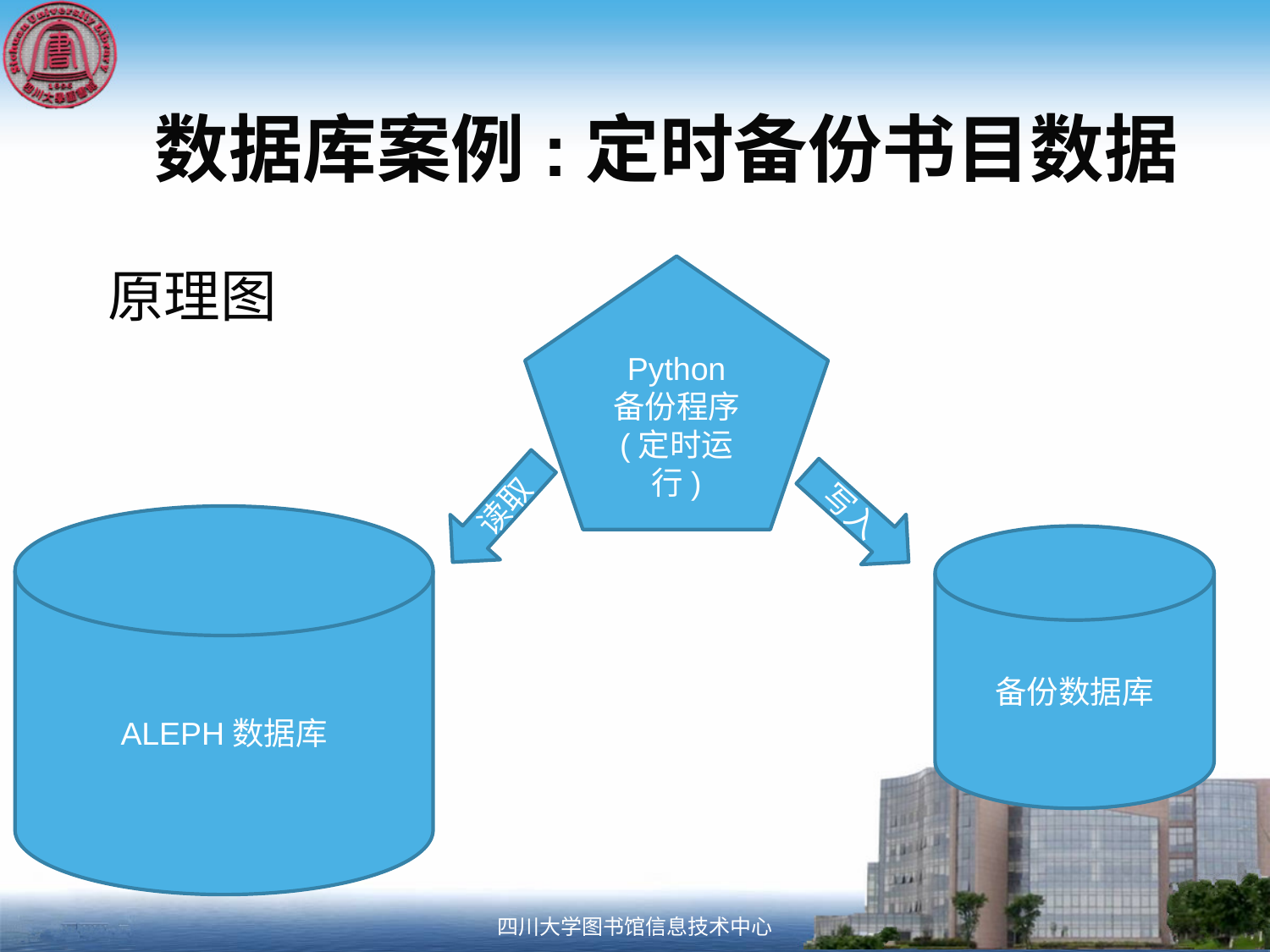

# 数据库案例:定时备份书目数据
原理图
Python
备份程序
(定时运行)
读取
写入
ALEPH数据库
备份数据库

四川大学图书馆信息技术中心